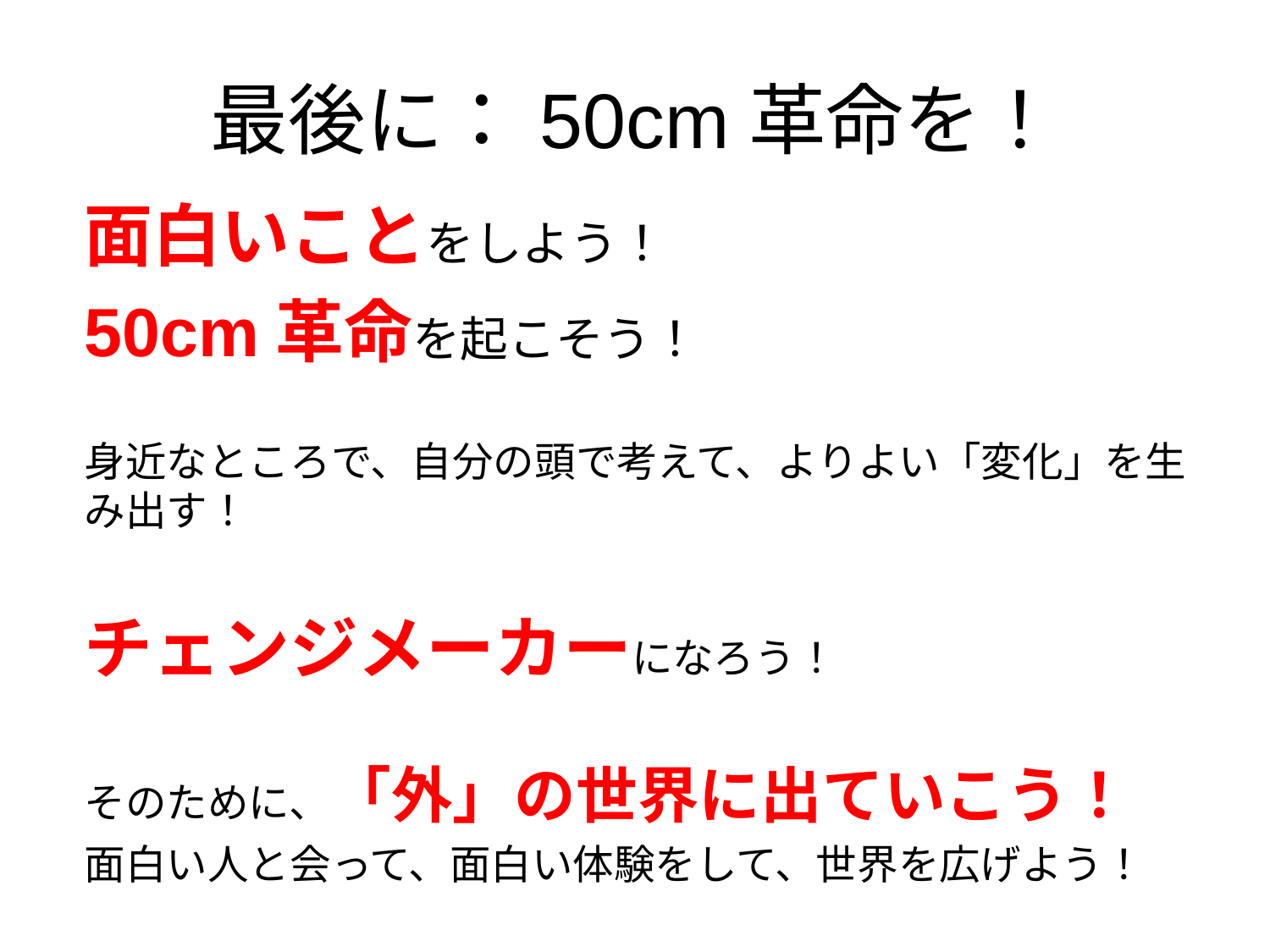

# 最後に：50cm革命を！
面白いことをしよう！
50cm革命を起こそう！

身近なところで、自分の頭で考えて、よりよい「変化」を生み出す！

チェンジメーカーになろう！

そのために、「外」の世界に出ていこう！
面白い人と会って、面白い体験をして、世界を広げよう！